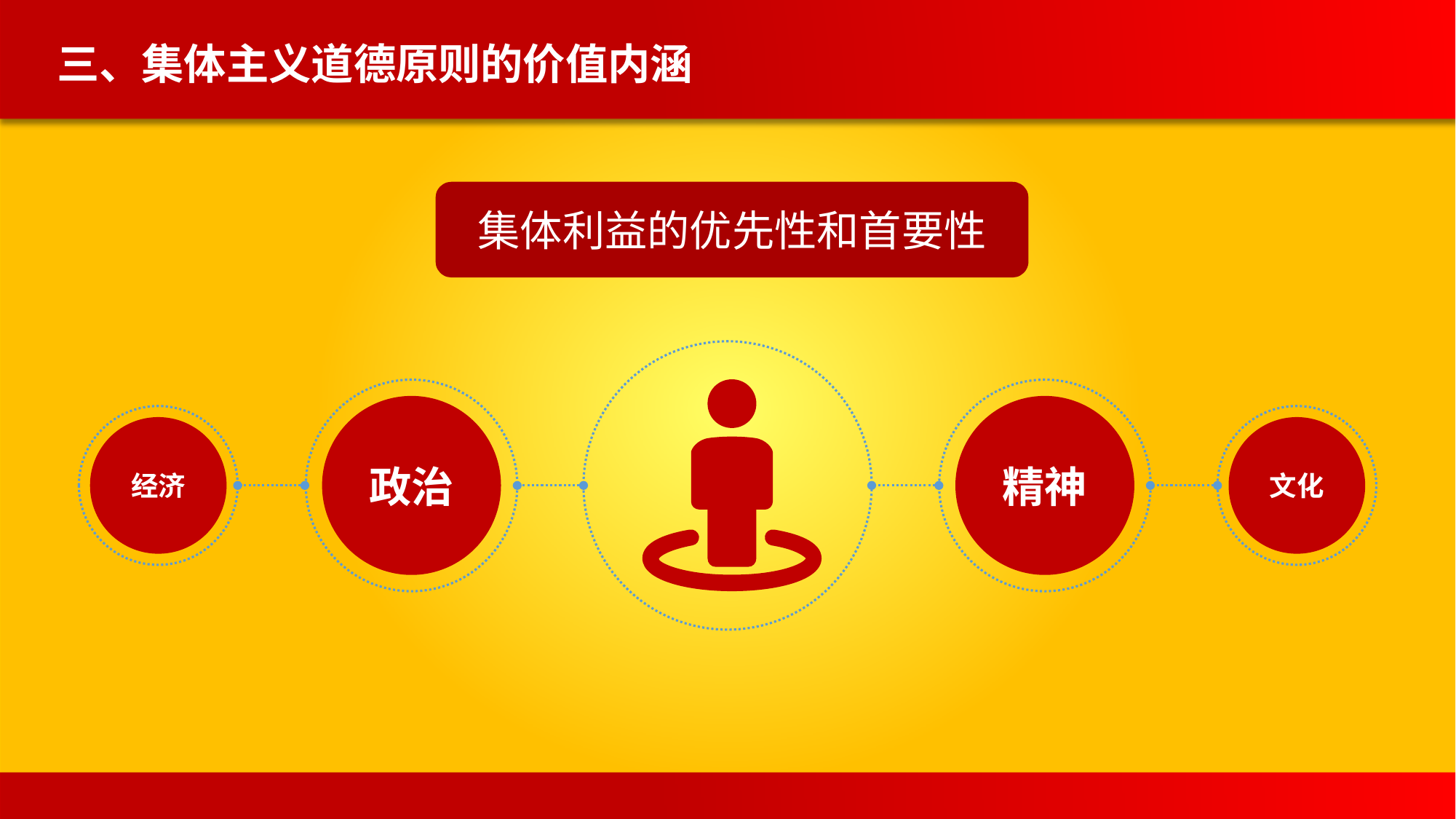

集体利益的优先性和首要性
三、集体主义道德原则的价值内涵

政治

精神

经济
文化